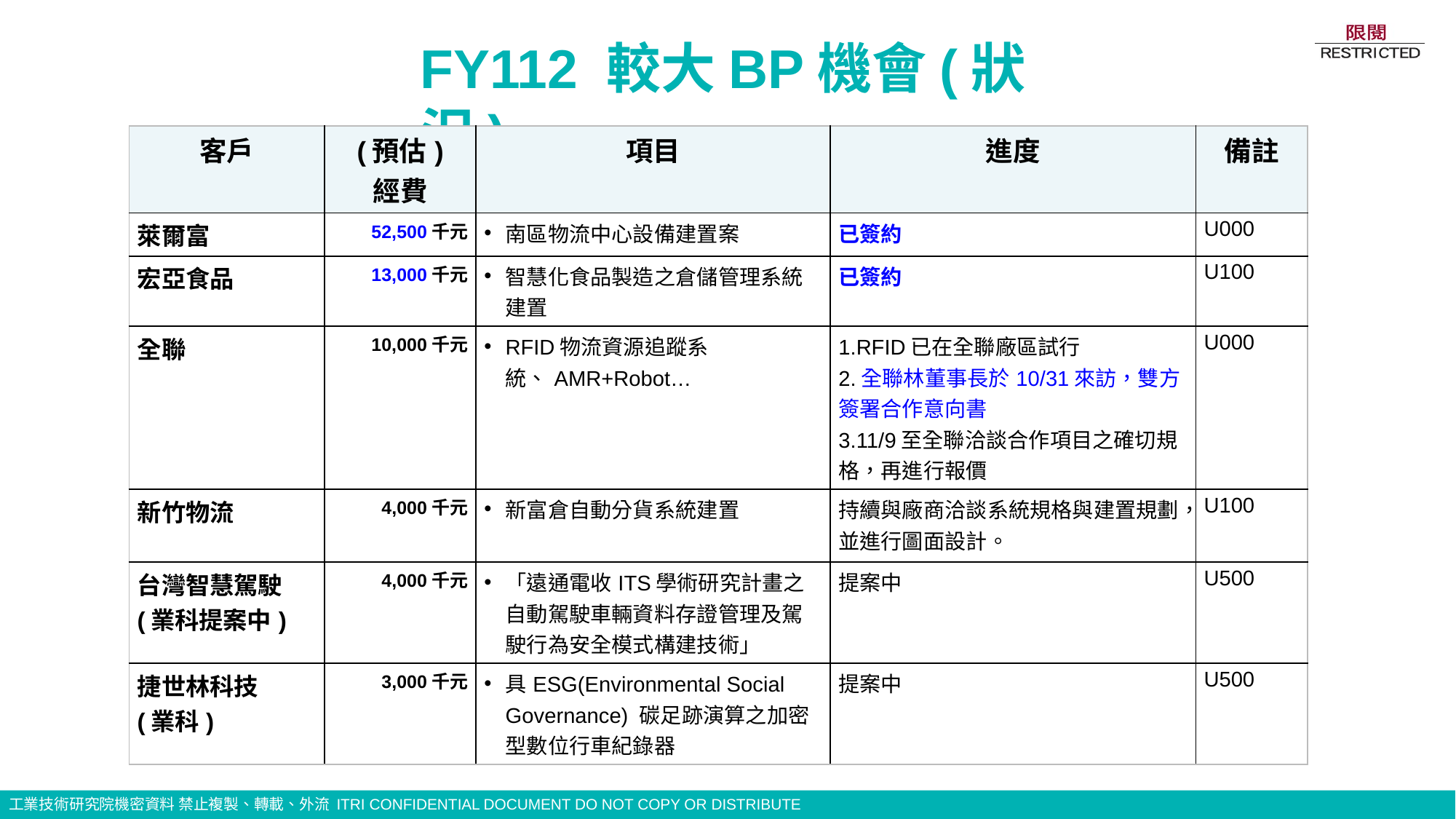

# FY112 較大BP機會(狀況)
| 客戶 | (預估) 經費 | 項目 | 進度 | 備註 |
| --- | --- | --- | --- | --- |
| 萊爾富 | 52,500千元 | 南區物流中心設備建置案 | 已簽約 | U000 |
| 宏亞食品 | 13,000千元 | 智慧化食品製造之倉儲管理系統建置 | 已簽約 | U100 |
| 全聯 | 10,000千元 | RFID物流資源追蹤系統、AMR+Robot… | 1.RFID已在全聯廠區試行 2.全聯林董事長於10/31來訪，雙方簽署合作意向書 3.11/9至全聯洽談合作項目之確切規格，再進行報價 | U000 |
| 新竹物流 | 4,000千元 | 新富倉自動分貨系統建置 | 持續與廠商洽談系統規格與建置規劃，並進行圖面設計。 | U100 |
| 台灣智慧駕駛 (業科提案中) | 4,000千元 | 「遠通電收ITS學術研究計畫之自動駕駛車輛資料存證管理及駕駛行為安全模式構建技術」 | 提案中 | U500 |
| 捷世林科技 (業科) | 3,000千元 | 具ESG(Environmental Social Governance) 碳足跡演算之加密型數位行車紀錄器 | 提案中 | U500 |